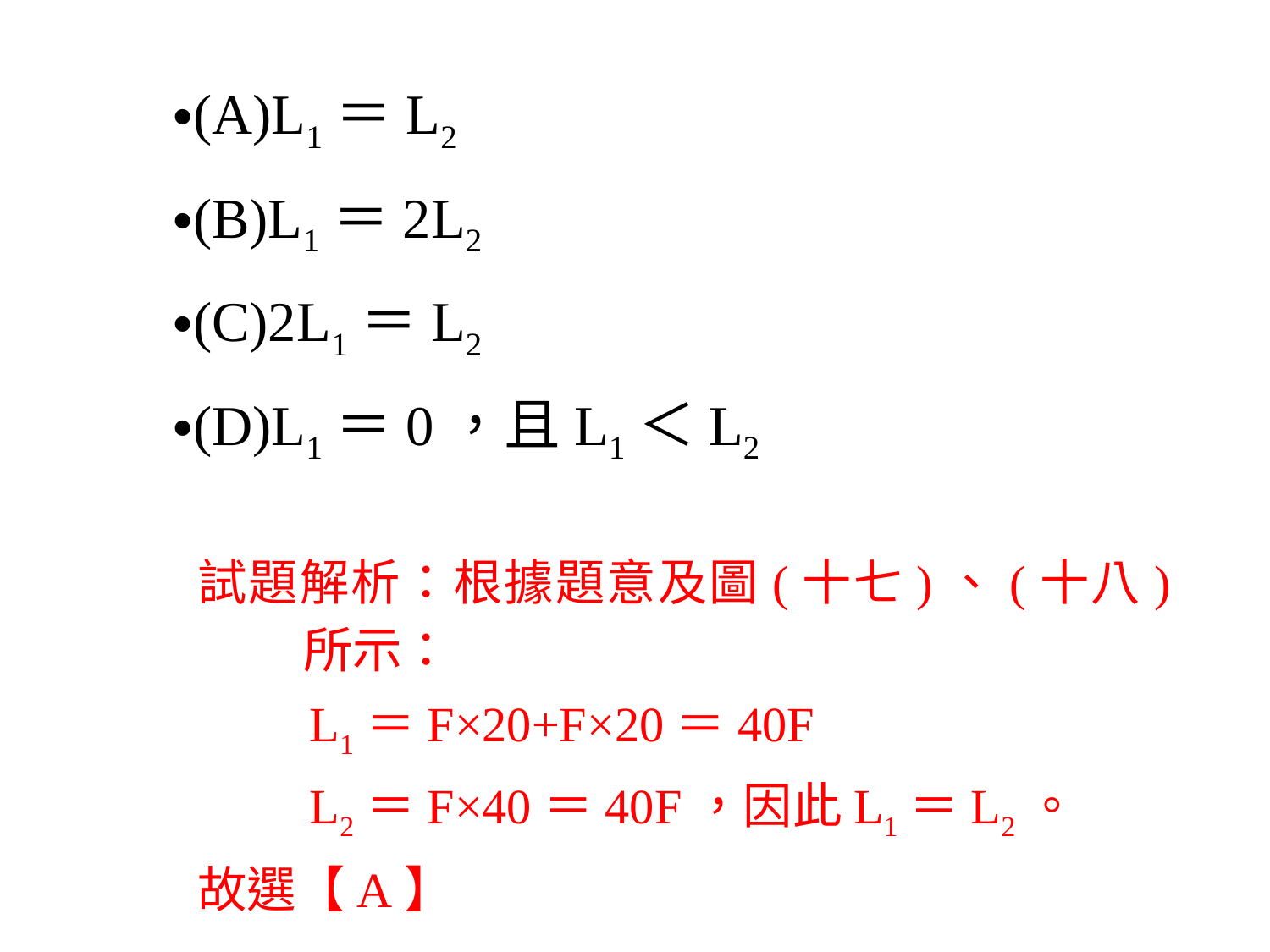

(A)L1＝L2
(B)L1＝2L2
(C)2L1＝L2
(D)L1＝0，且L1＜L2

試題解析：根據題意及圖(十七)、(十八)所示：
L1＝F×20+F×20＝40F
L2＝F×40＝40F，因此L1＝L2。
故選【A】